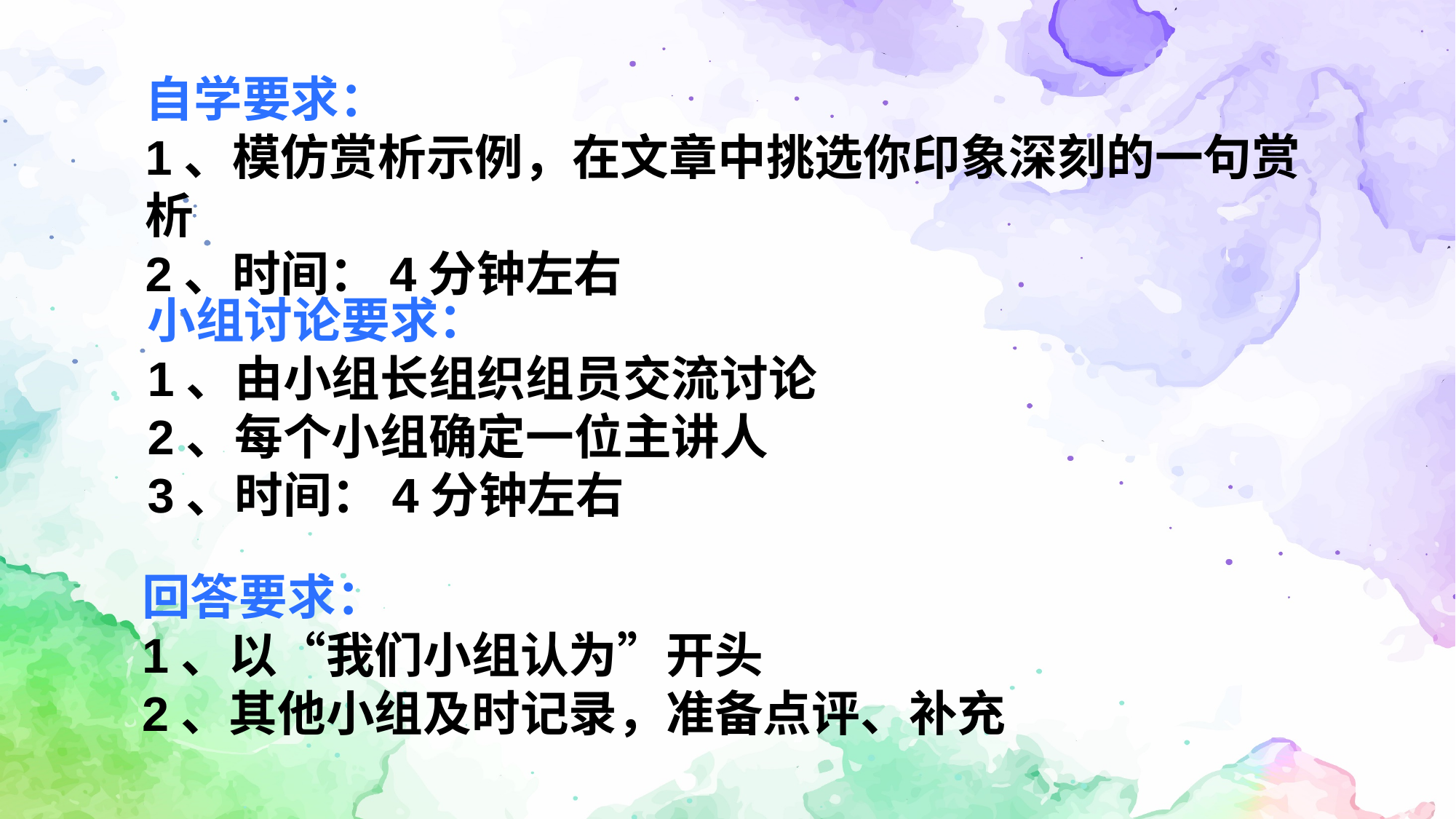

自学要求：
1、模仿赏析示例，在文章中挑选你印象深刻的一句赏析
2、时间：4分钟左右
小组讨论要求：
1、由小组长组织组员交流讨论
2、每个小组确定一位主讲人
3、时间：4分钟左右
回答要求：
1、以“我们小组认为”开头
2、其他小组及时记录，准备点评、补充